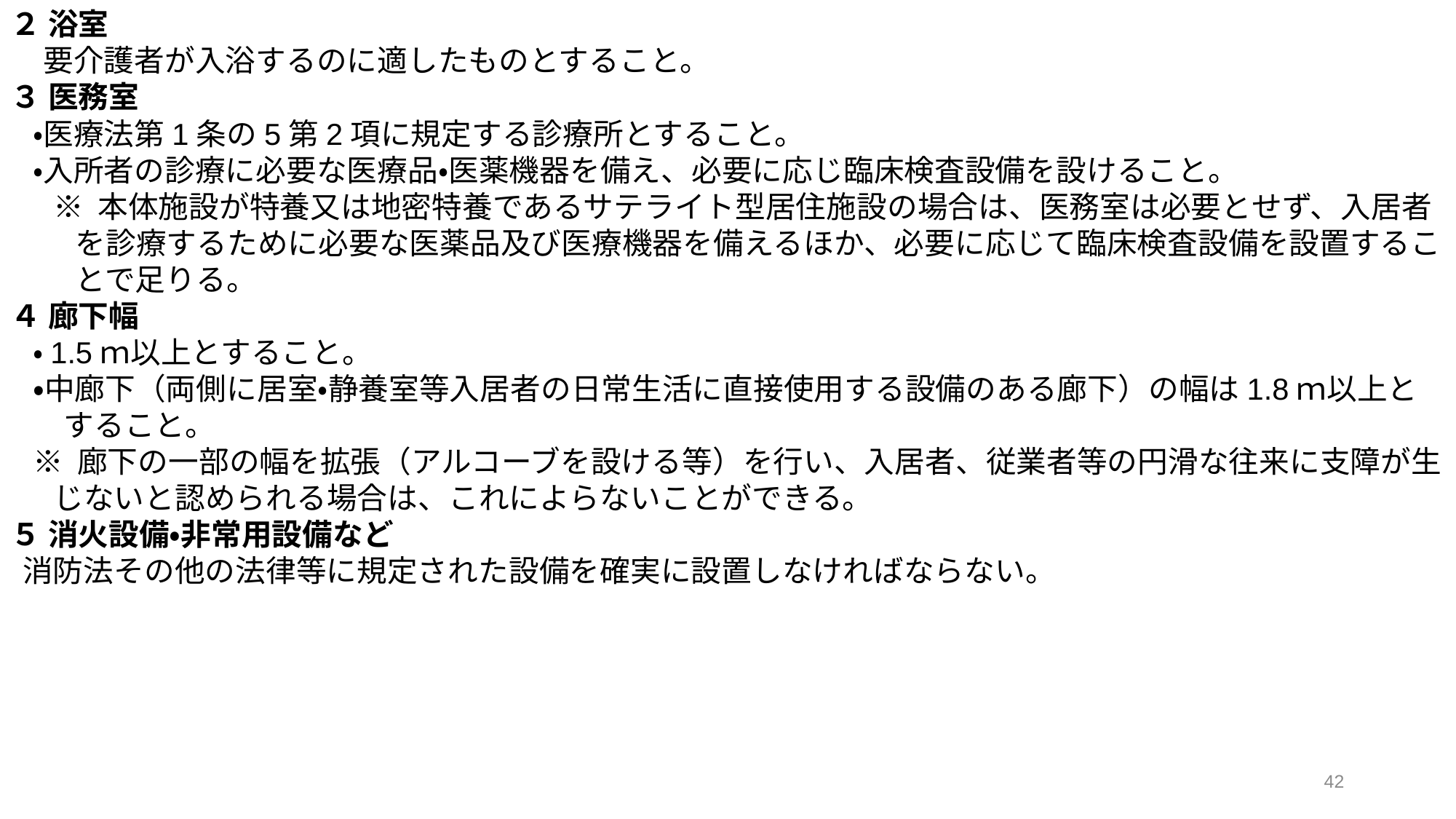

２ 浴室
要介護者が入浴するのに適したものとすること。
３ 医務室
・医療法第1条の5第2項に規定する診療所とすること。
・入所者の診療に必要な医療品・医薬機器を備え、必要に応じ臨床検査設備を設けること。
※ 本体施設が特養又は地密特養であるサテライト型居住施設の場合は、医務室は必要とせず、入居者を診療するために必要な医薬品及び医療機器を備えるほか、必要に応じて臨床検査設備を設置することで足りる。
４ 廊下幅
・1.5ｍ以上とすること。
・中廊下（両側に居室・静養室等入居者の日常生活に直接使用する設備のある廊下）の幅は1.8ｍ以上とすること。
※ 廊下の一部の幅を拡張（アルコーブを設ける等）を行い、入居者、従業者等の円滑な往来に支障が生じないと認められる場合は、これによらないことができる。
５ 消火設備・非常用設備など
消防法その他の法律等に規定された設備を確実に設置しなければならない。
42